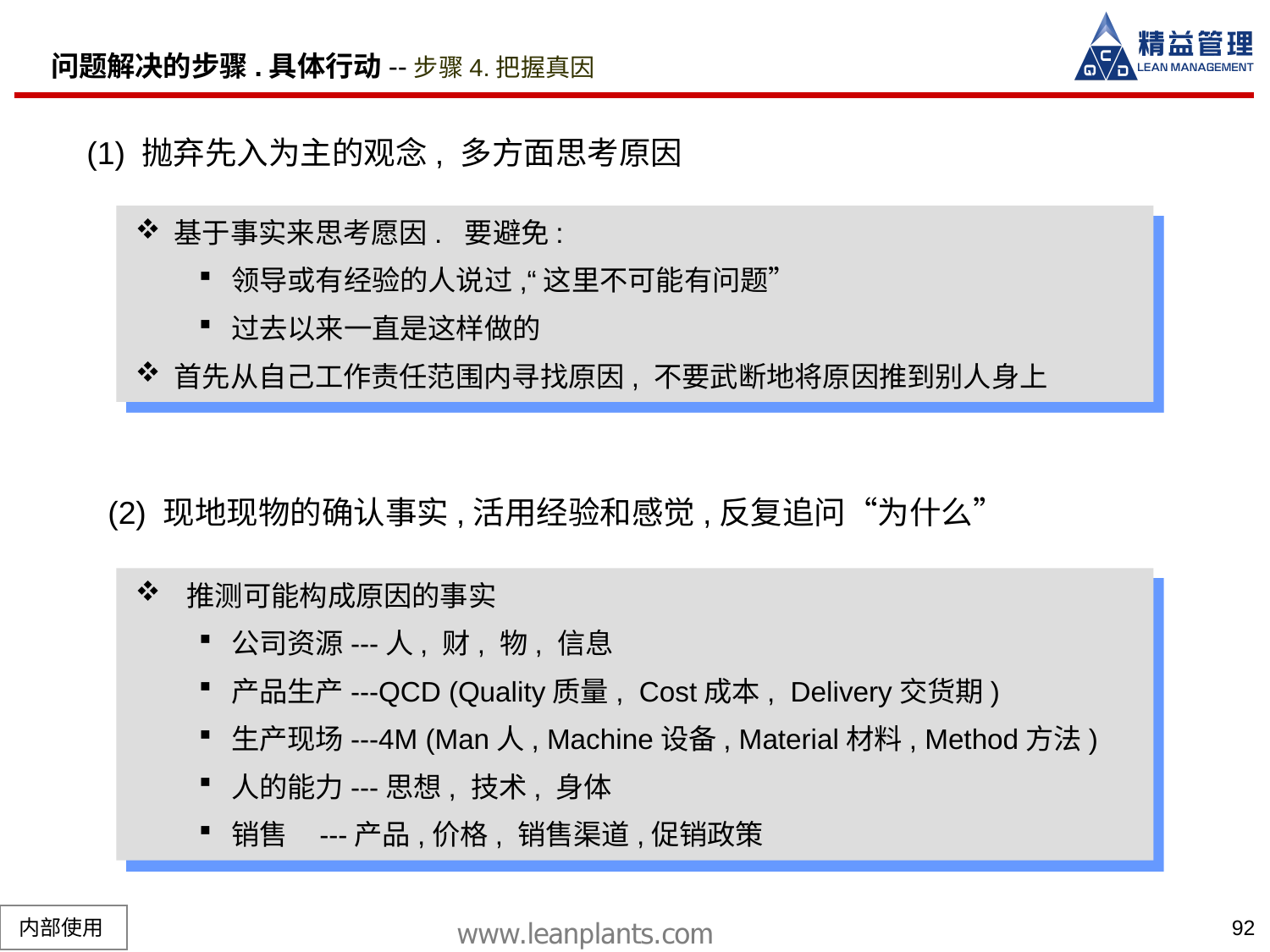

问题解决的步骤.具体行动--步骤4.把握真因
(1) 抛弃先入为主的观念, 多方面思考原因
 基于事实来思考愿因.  要避免:
  领导或有经验的人说过,“这里不可能有问题”
  过去以来一直是这样做的
 首先从自己工作责任范围内寻找原因, 不要武断地将原因推到别人身上
(2) 现地现物的确认事实,活用经验和感觉,反复追问“为什么”
   推测可能构成原因的事实
  公司资源---人, 财, 物, 信息
  产品生产---QCD (Quality质量,  Cost成本,  Delivery交货期)
  生产现场---4M (Man人, Machine设备, Material材料, Method方法)
  人的能力---思想, 技术, 身体
  销售    ---产品,价格, 销售渠道,促销政策
内部使用